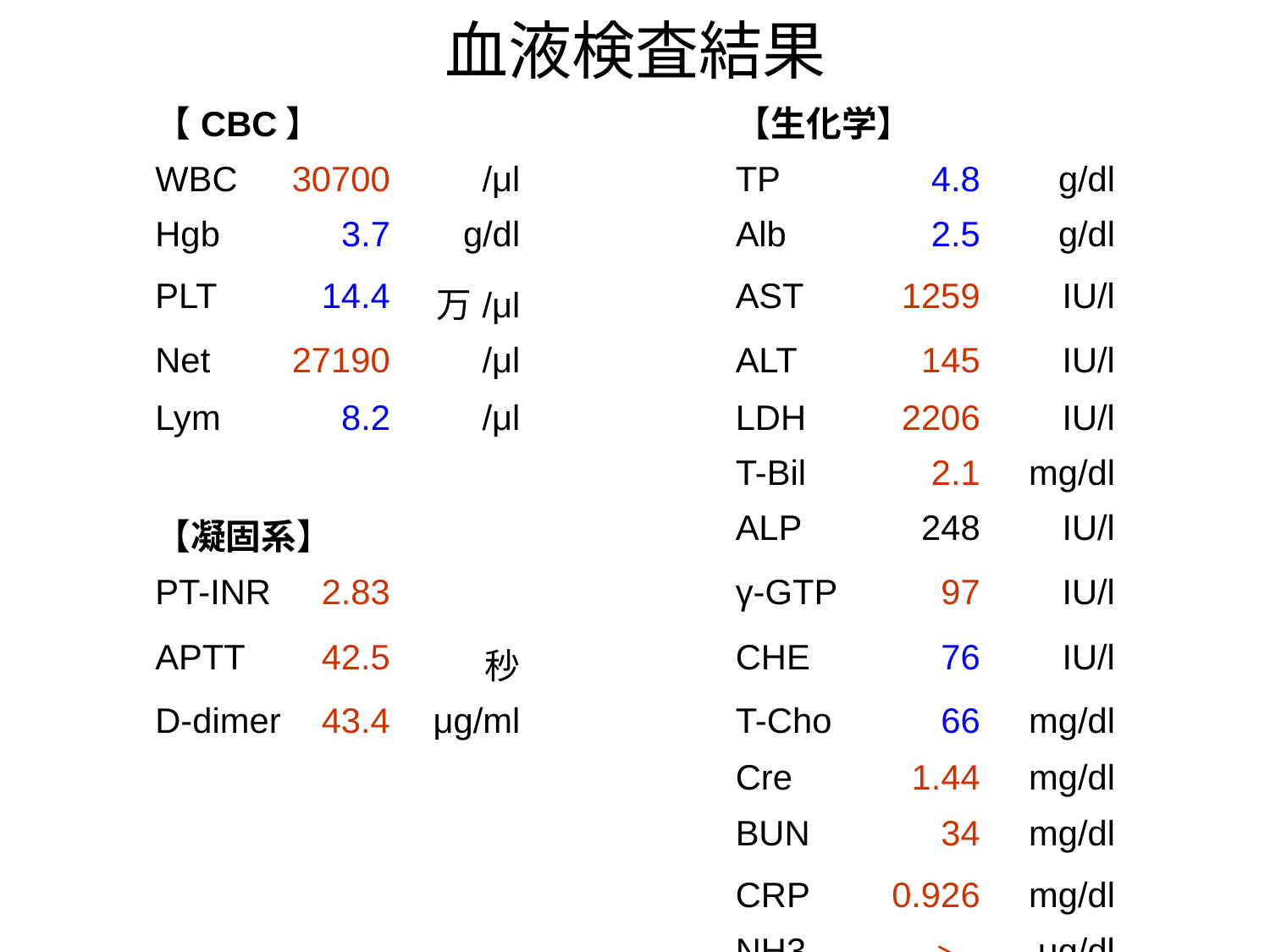

血液検査結果
| 【CBC】 |  |  |  |  | 【生化学】 |  |  |
| --- | --- | --- | --- | --- | --- | --- | --- |
| WBC | 30700 |  | /μl |  | TP | 4.8 | g/dl |
| Hgb | 3.7 |  | g/dl |  | Alb | 2.5 | g/dl |
| PLT | 14.4 |  | 万/μl |  | AST | 1259 | IU/l |
| Net | 27190 |  | /μl |  | ALT | 145 | IU/l |
| Lym | 8.2 |  | /μl |  | LDH | 2206 | IU/l |
|  |  |  |  |  | T-Bil | 2.1 | mg/dl |
| 【凝固系】 |  |  |  |  | ALP | 248 | IU/l |
| PT-INR |  | 2.83 |  |  | γ-GTP | 97 | IU/l |
| APTT |  | 42.5 | 秒 |  | CHE | 76 | IU/l |
| D-dimer |  | 43.4 | μg/ml |  | T-Cho | 66 | mg/dl |
|  |  |  |  |  | Cre | 1.44 | mg/dl |
|  |  |  |  |  | BUN | 34 | mg/dl |
|  |  |  |  |  | CRP | 0.926 | mg/dl |
|  |  |  |  |  | NH3 | ＞500 | μg/dl |